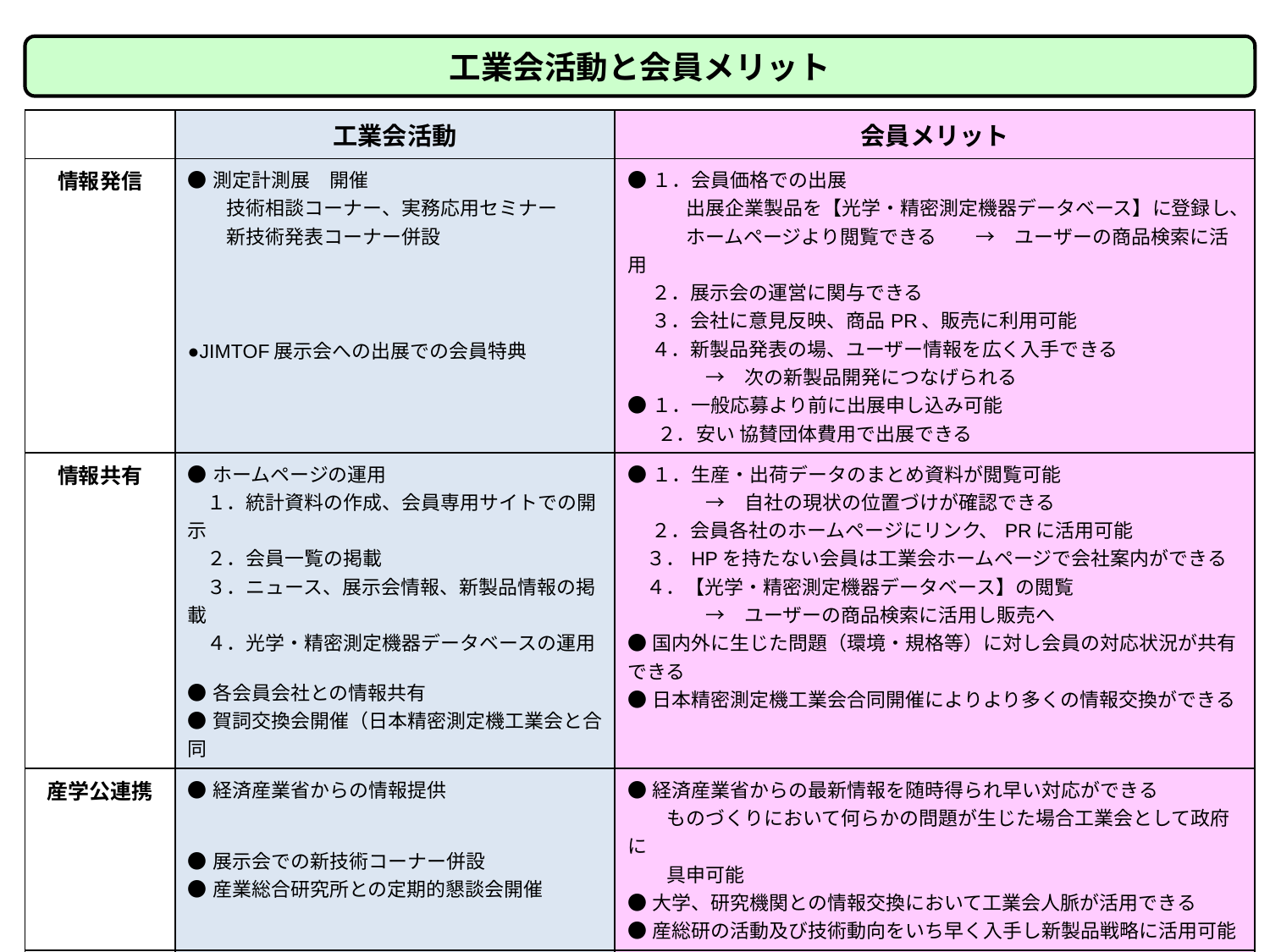

工業会活動と会員メリット
|  | 工業会活動 | 会員メリット |
| --- | --- | --- |
| 情報発信 | ●測定計測展　開催 　　技術相談コーナー、実務応用セミナー 　　新技術発表コーナー併設 ●JIMTOF展示会への出展での会員特典 | ●１．会員価格での出展 　　　出展企業製品を【光学・精密測定機器データベース】に登録し、 　　　ホームページより閲覧できる　　→　ユーザーの商品検索に活用 　 ２．展示会の運営に関与できる 　 ３．会社に意見反映、商品PR、販売に利用可能 　 ４．新製品発表の場、ユーザー情報を広く入手できる 　　　　→　次の新製品開発につなげられる ●１．一般応募より前に出展申し込み可能 　２．安い 協賛団体費用で出展できる |
| 情報共有 | ●ホームページの運用 　１．統計資料の作成、会員専用サイトでの開示 　２．会員一覧の掲載 　３．ニュース、展示会情報、新製品情報の掲載 　４．光学・精密測定機器データベースの運用 ●各会員会社との情報共有 ●賀詞交換会開催（日本精密測定機工業会と合同 | ●１．生産・出荷データのまとめ資料が閲覧可能 　　　　→　自社の現状の位置づけが確認できる 　 ２．会員各社のホームページにリンク、PRに活用可能 ３．HPを持たない会員は工業会ホームページで会社案内ができる ４．【光学・精密測定機器データベース】の閲覧　 　　　　→　ユーザーの商品検索に活用し販売へ ●国内外に生じた問題（環境・規格等）に対し会員の対応状況が共有できる ●日本精密測定機工業会合同開催によりより多くの情報交換ができる |
| 産学公連携 | ●経済産業省からの情報提供 ●展示会での新技術コーナー併設 ●産業総合研究所との定期的懇談会開催 | ●経済産業省からの最新情報を随時得られ早い対応ができる 　　ものづくりにおいて何らかの問題が生じた場合工業会として政府に 　　具申可能 ●大学、研究機関との情報交換において工業会人脈が活用できる ●産総研の活動及び技術動向をいち早く入手し新製品戦略に活用可能 |
| 標準化 | ●規格の制定と見直し ●技術戦略マップ作成支援 | ●会員会社の意見が反映された規格が制定できる ●技術戦略マップに工業会の意見が反映される |
| 人材育成 | ●セミナーの開催 ●工場見学会の実施 ●海外視察ツアーの実施 ●光計測スクールの開催（２回/年） ●環境問題の取り組み | ●会員の人材育成教育が格安で受講できる ●他社工場見学で自社の改善等に活用可能 ●海外展示会見学、及び海外工場の視察で海外状況の把握に活用可能 ●自社の技術者教育に一環、レベルアップに格安で活用できる ●各社の状況が把握できる |